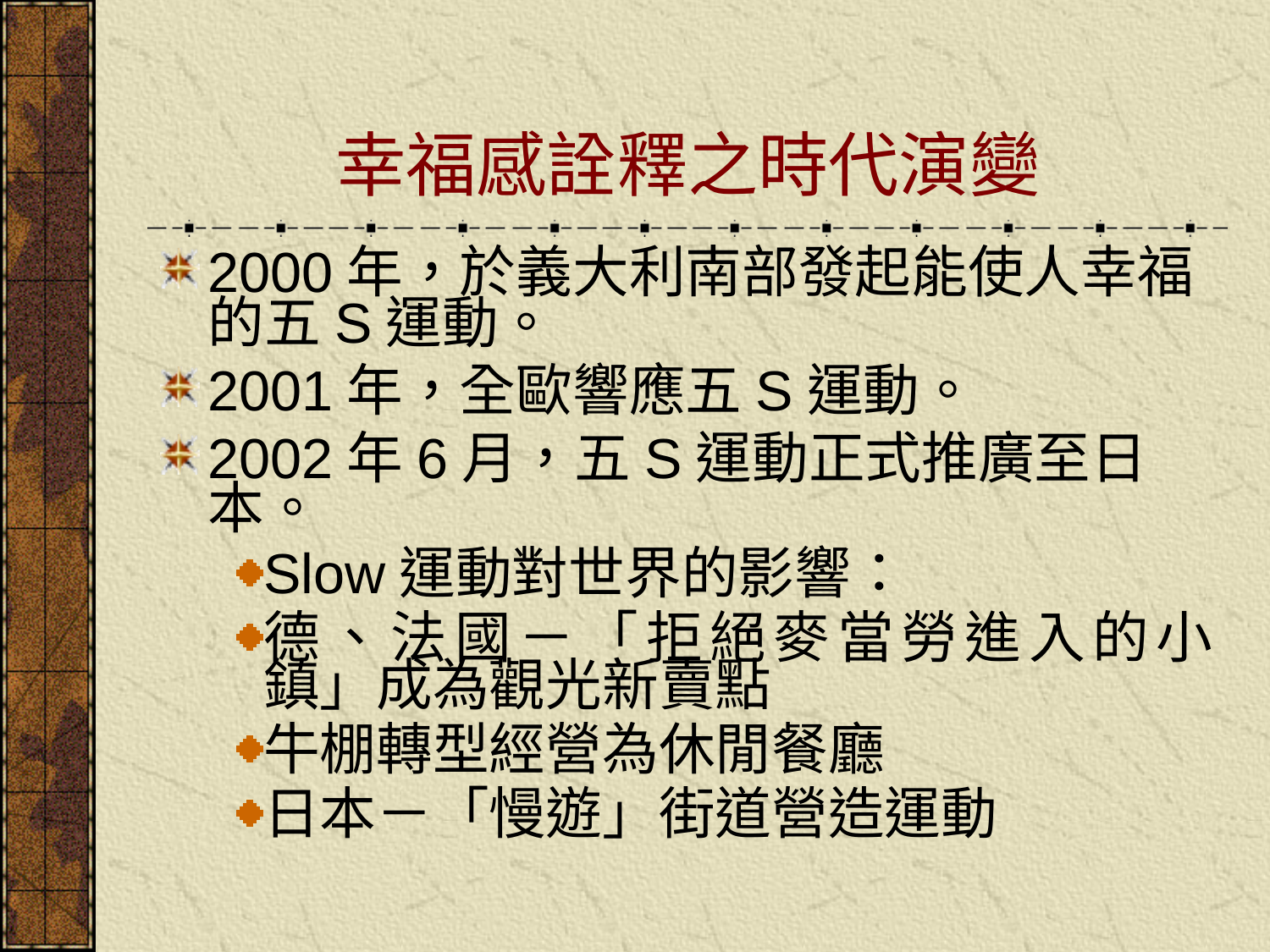

# 幸福感詮釋之時代演變
2000年，於義大利南部發起能使人幸福的五S運動。
2001年，全歐響應五S運動。
2002年6月，五S運動正式推廣至日本。
Slow運動對世界的影響：
德、法國－「拒絕麥當勞進入的小鎮」成為觀光新賣點
牛棚轉型經營為休閒餐廳
日本－「慢遊」街道營造運動